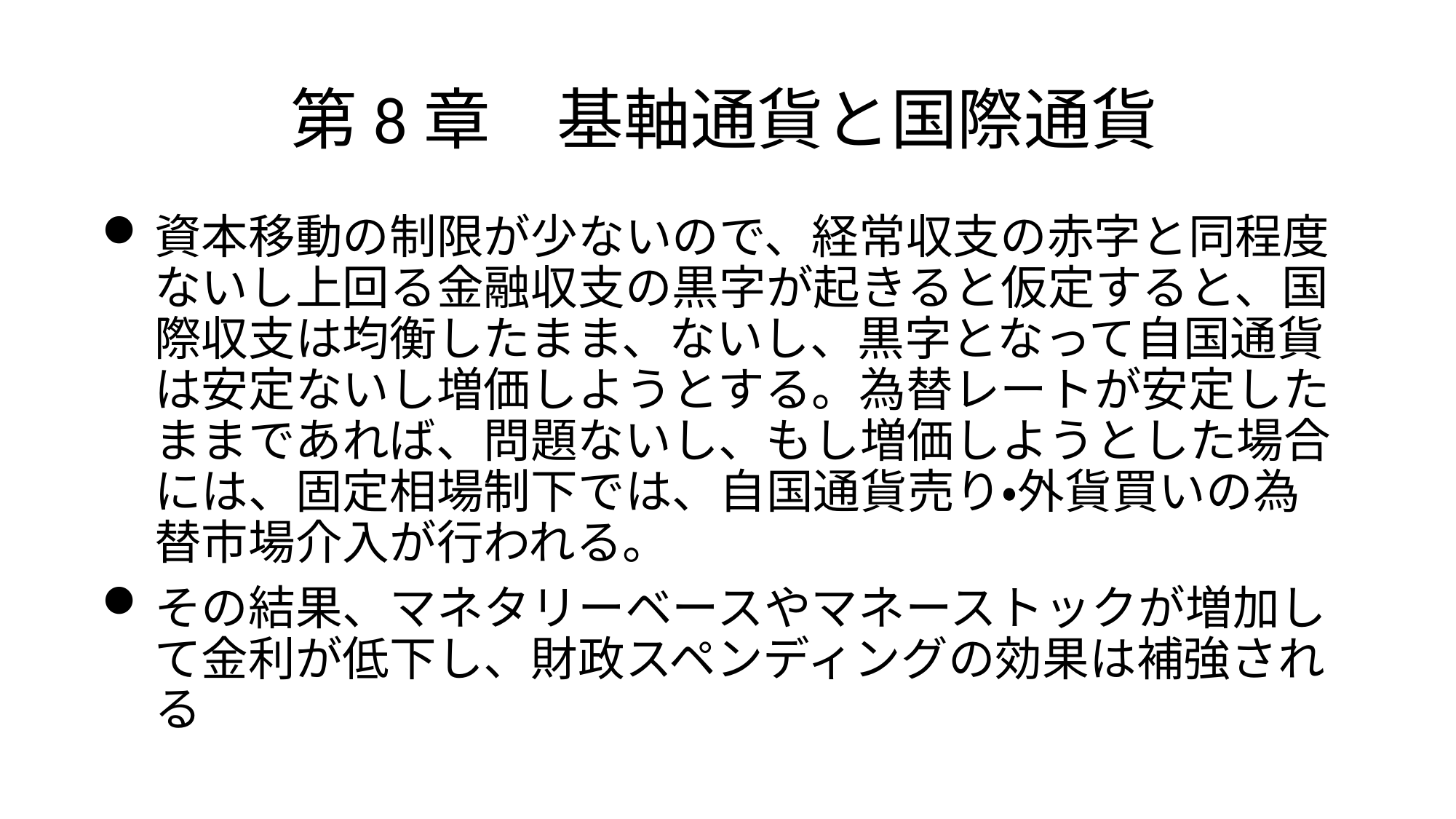

# 第8章　基軸通貨と国際通貨
資本移動の制限が少ないので、経常収支の赤字と同程度ないし上回る金融収支の黒字が起きると仮定すると、国際収支は均衡したまま、ないし、黒字となって自国通貨は安定ないし増価しようとする。為替レートが安定したままであれば、問題ないし、もし増価しようとした場合には、固定相場制下では、自国通貨売り・外貨買いの為替市場介入が行われる。
その結果、マネタリーベースやマネーストックが増加して金利が低下し、財政スペンディングの効果は補強される